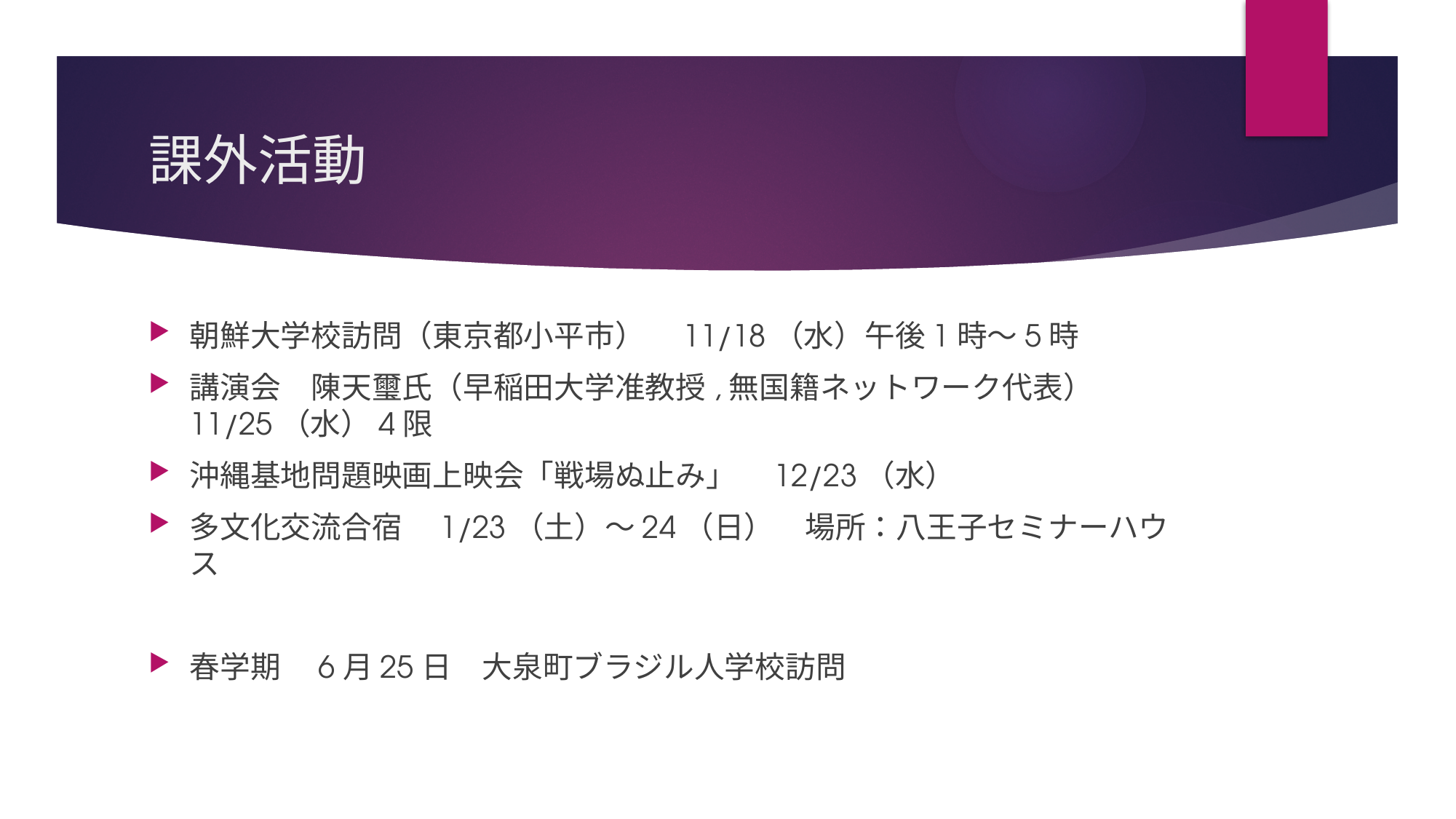

# 課外活動
朝鮮大学校訪問（東京都小平市）　11/18（水）午後1時～5時
講演会　陳天璽氏（早稲田大学准教授,無国籍ネットワーク代表）　　11/25（水）4限
沖縄基地問題映画上映会「戦場ぬ止み」　12/23（水）
多文化交流合宿　1/23（土）～24（日）　場所：八王子セミナーハウス

春学期　6月25日　大泉町ブラジル人学校訪問